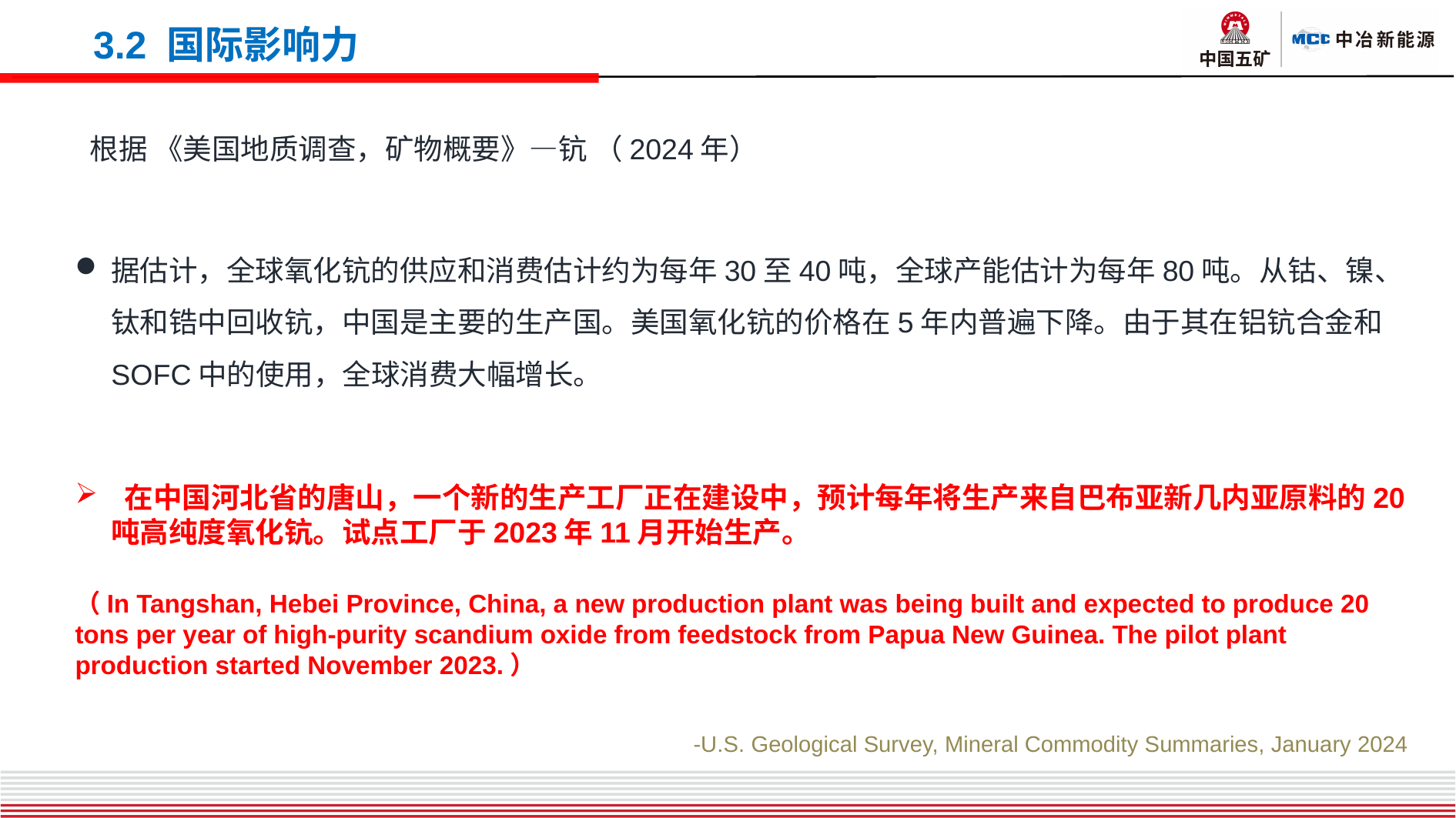

3.2 国际影响力

 根据 《美国地质调查，矿物概要》—钪 （2024年）

据估计，全球氧化钪的供应和消费估计约为每年30至40吨，全球产能估计为每年80吨。从钴、镍、钛和锆中回收钪，中国是主要的生产国。美国氧化钪的价格在5年内普遍下降。由于其在铝钪合金和SOFC中的使用，全球消费大幅增长。

 在中国河北省的唐山，一个新的生产工厂正在建设中，预计每年将生产来自巴布亚新几内亚原料的20吨高纯度氧化钪。试点工厂于2023年11月开始生产。
（In Tangshan, Hebei Province, China, a new production plant was being built and expected to produce 20 tons per year of high-purity scandium oxide from feedstock from Papua New Guinea. The pilot plant production started November 2023.）

-U.S. Geological Survey, Mineral Commodity Summaries, January 2024